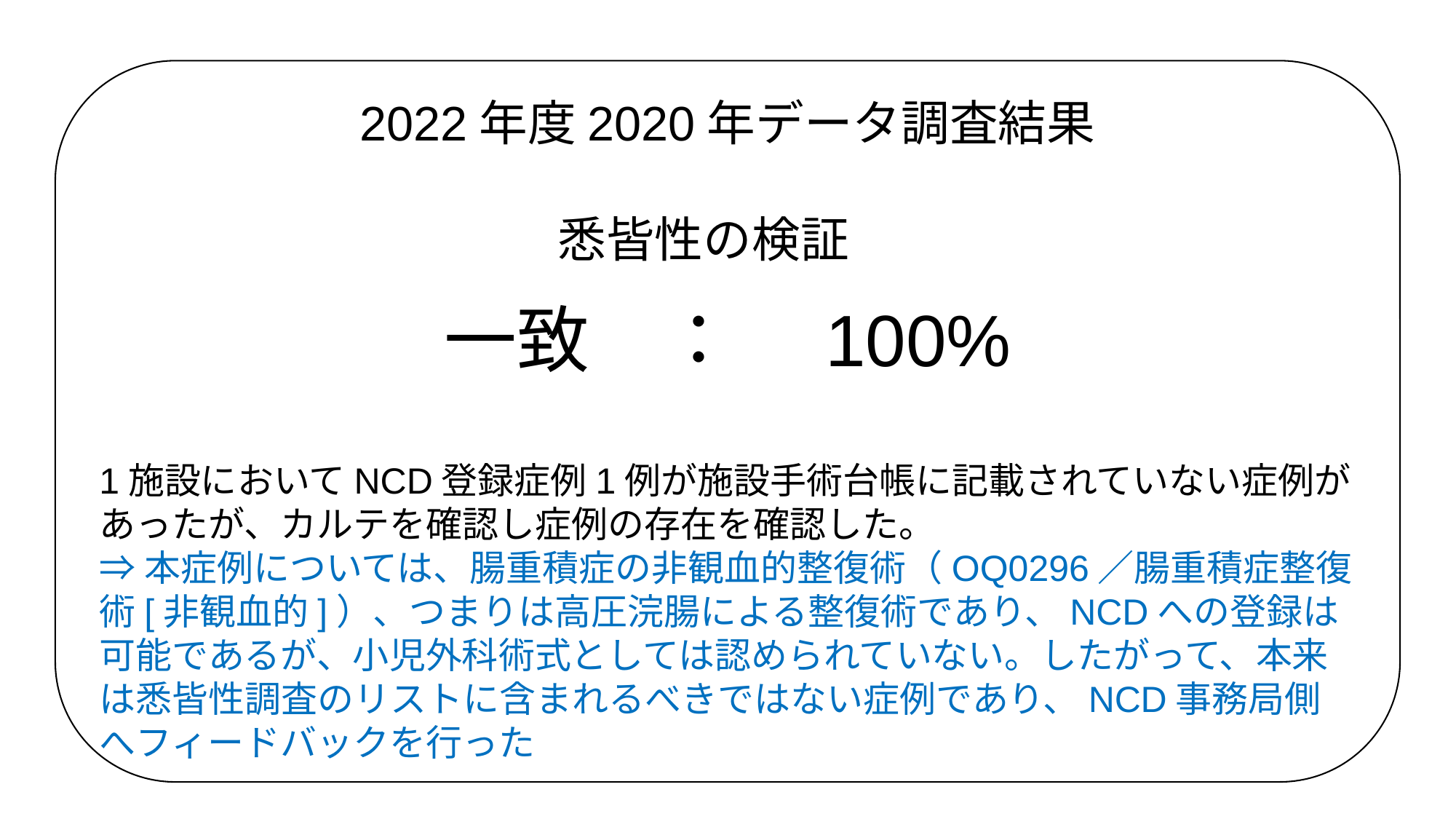

2022年度2020年データ調査結果

悉皆性の検証
一致　：　100%
1施設においてNCD登録症例1例が施設手術台帳に記載されていない症例があったが、カルテを確認し症例の存在を確認した。
⇒本症例については、腸重積症の非観血的整復術（OQ0296／腸重積症整復術[非観血的]）、つまりは高圧浣腸による整復術であり、NCDへの登録は可能であるが、小児外科術式としては認められていない。したがって、本来は悉皆性調査のリストに含まれるべきではない症例であり、NCD事務局側へフィードバックを行った